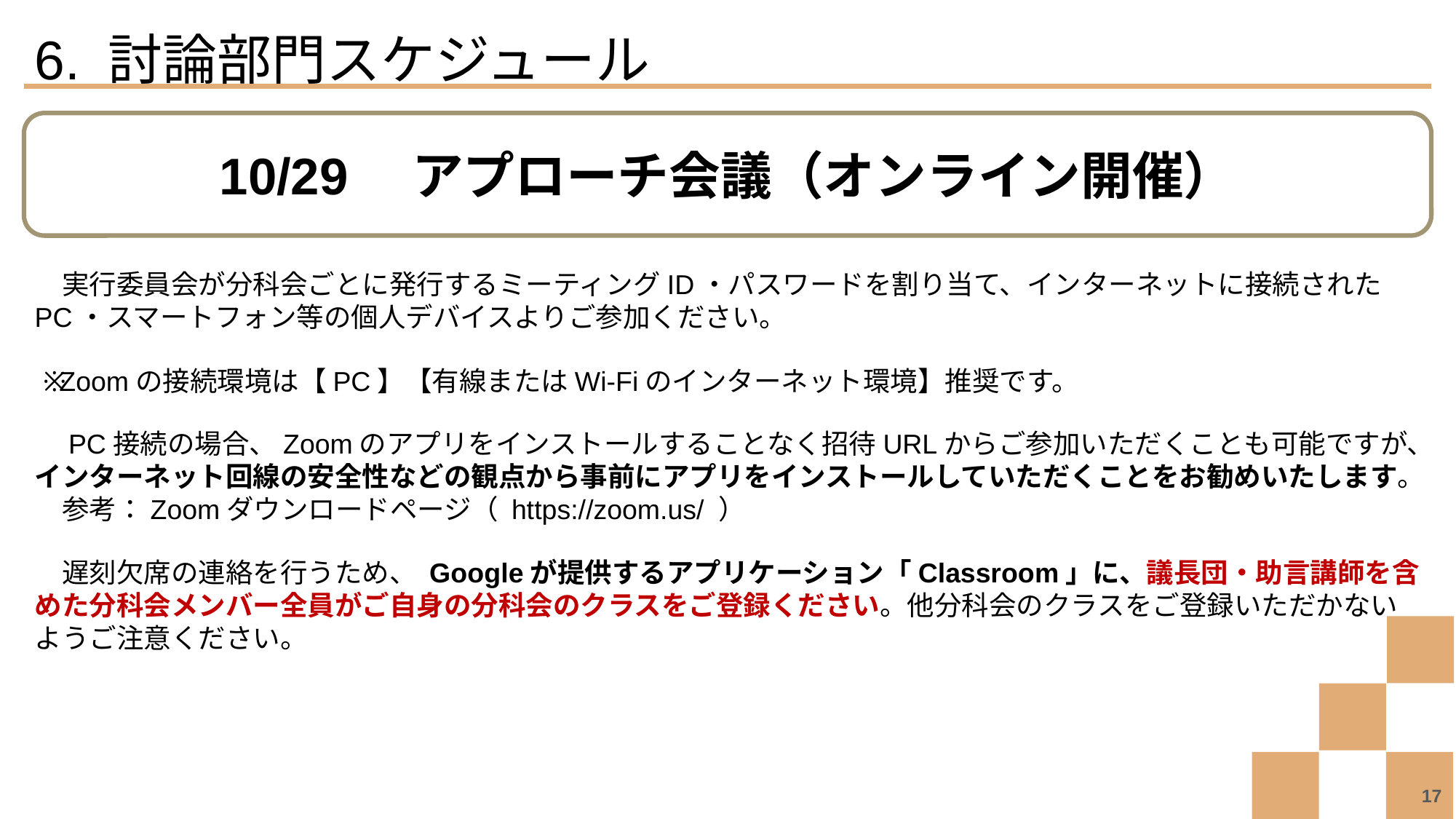

6. 討論部門スケジュール
10/29　アプローチ会議（オンライン開催）
　実行委員会が分科会ごとに発行するミーティングID・パスワードを割り当て、インターネットに接続されたPC・スマートフォン等の個人デバイスよりご参加ください。
※Zoomの接続環境は【PC】【有線またはWi-Fiのインターネット環境】推奨です。
　PC接続の場合、Zoomのアプリをインストールすることなく招待URLからご参加いただくことも可能ですが、インターネット回線の安全性などの観点から事前にアプリをインストールしていただくことをお勧めいたします。
　参考：Zoomダウンロードページ（ https://zoom.us/ ）
　遅刻欠席の連絡を行うため、 Googleが提供するアプリケーション「Classroom」に、議長団・助言講師を含めた分科会メンバー全員がご自身の分科会のクラスをご登録ください。他分科会のクラスをご登録いただかないようご注意ください。

17